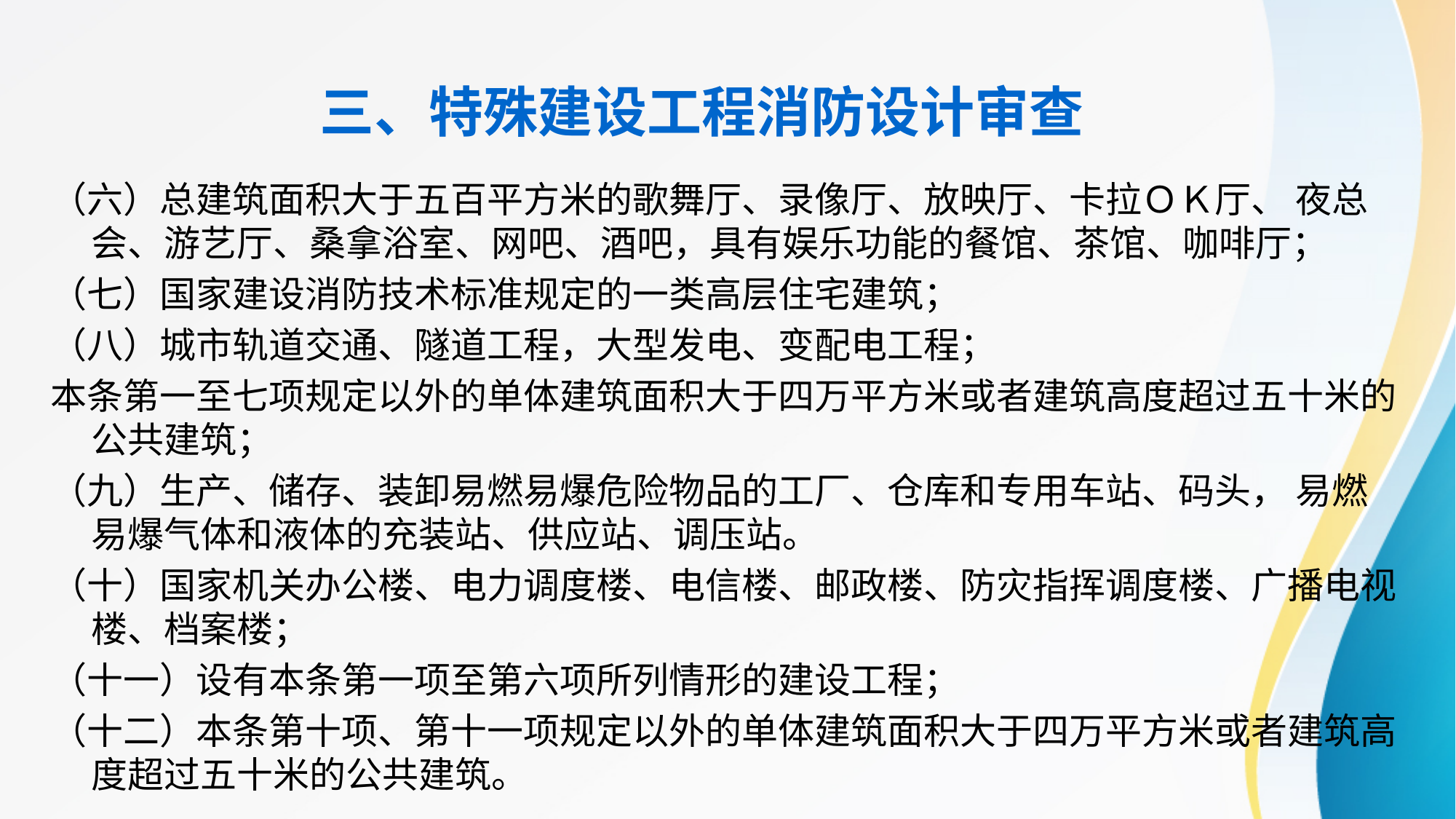

三、特殊建设工程消防设计审查
（六）总建筑面积大于五百平方米的歌舞厅、录像厅、放映厅、卡拉ＯＫ厅、 夜总会、游艺厅、桑拿浴室、网吧、酒吧，具有娱乐功能的餐馆、茶馆、咖啡厅；
（七）国家建设消防技术标准规定的一类高层住宅建筑；
（八）城市轨道交通、隧道工程，大型发电、变配电工程；
本条第一至七项规定以外的单体建筑面积大于四万平方米或者建筑高度超过五十米的公共建筑；
（九）生产、储存、装卸易燃易爆危险物品的工厂、仓库和专用车站、码头， 易燃易爆气体和液体的充装站、供应站、调压站。
（十）国家机关办公楼、电力调度楼、电信楼、邮政楼、防灾指挥调度楼、广播电视楼、档案楼；
（十一）设有本条第一项至第六项所列情形的建设工程；
（十二）本条第十项、第十一项规定以外的单体建筑面积大于四万平方米或者建筑高度超过五十米的公共建筑。